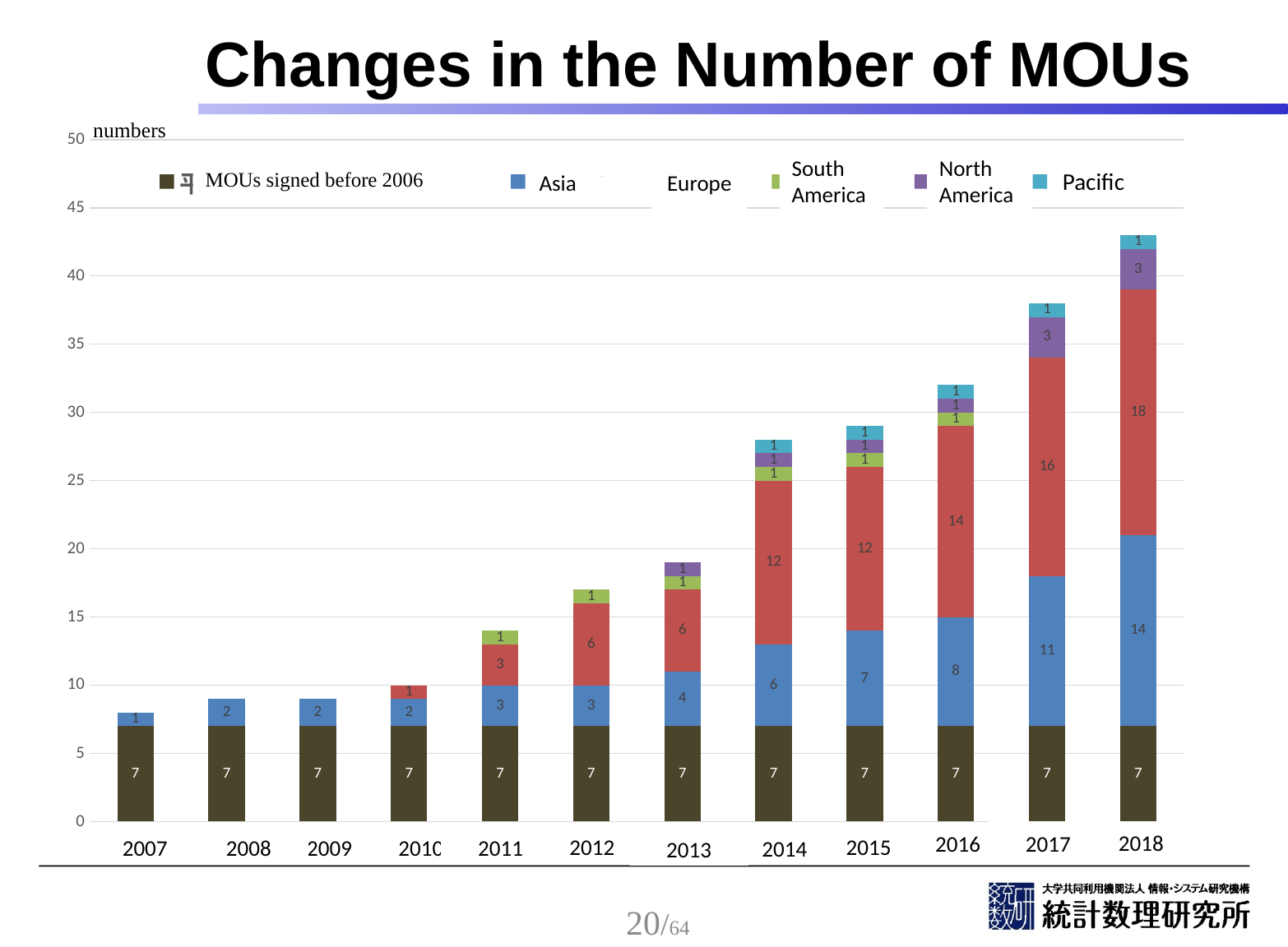

Changes in the Number of MOUs

### Chart

| Category | 平成18年度以前の締結分 | アジア | 欧州 | 中南米 | 北米 | 大洋州 |
|---|---|---|---|---|---|---|
|  | 7.0 | 1.0 | None | None | None | None |
|  | 7.0 | 2.0 | None | None | None | None |
|  | 7.0 | 2.0 | None | None | None | None |
|  | 7.0 | 2.0 | 1.0 | None | None | None |
|  | 7.0 | 3.0 | 3.0 | 1.0 | None | None |
|  | 7.0 | 3.0 | 6.0 | 1.0 | None | None |
|  | 7.0 | 4.0 | 6.0 | 1.0 | 1.0 | None |
|  | 7.0 | 6.0 | 12.0 | 1.0 | 1.0 | 1.0 |
|  | 7.0 | 7.0 | 12.0 | 1.0 | 1.0 | 1.0 |
|  | 7.0 | 8.0 | 14.0 | 1.0 | 1.0 | 1.0 |
|  | 7.0 | 11.0 | 16.0 | None | 3.0 | 1.0 |
|  | 7.0 | 14.0 | 18.0 | None | 3.0 | 1.0 |
numbers
South
America
North
America
Pacific
MOUs signed before 2006
Europe

Asia
2018

2017

2016

2012

2015

2009

2007

2008

2011

2010

2014

2013

20/64